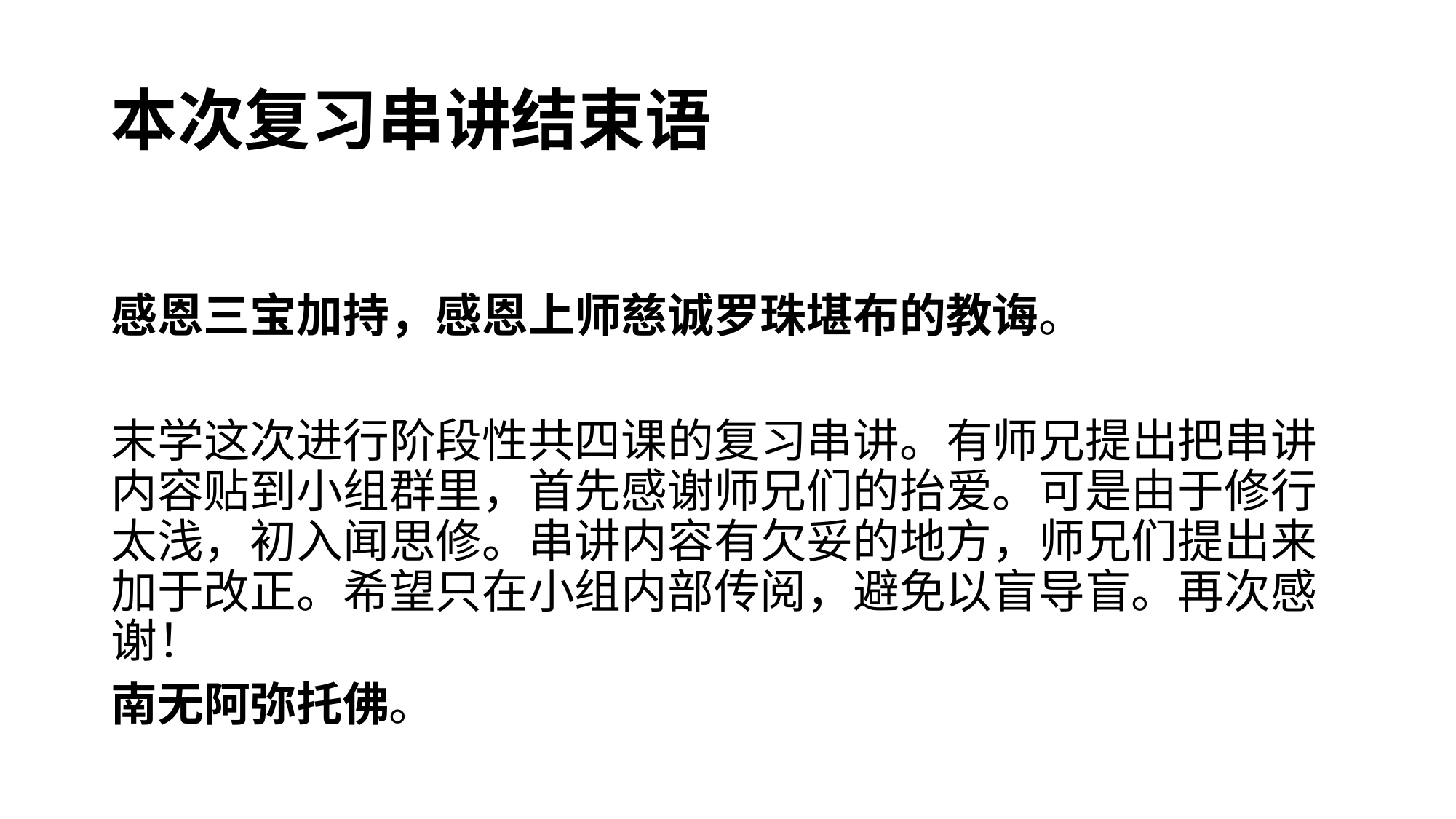

# 本次复习串讲结束语

感恩三宝加持，感恩上师慈诚罗珠堪布的教诲。

末学这次进行阶段性共四课的复习串讲。有师兄提出把串讲内容贴到小组群里，首先感谢师兄们的抬爱。可是由于修行太浅，初入闻思修。串讲内容有欠妥的地方，师兄们提出来加于改正。希望只在小组内部传阅，避免以盲导盲。再次感谢！
南无阿弥托佛。